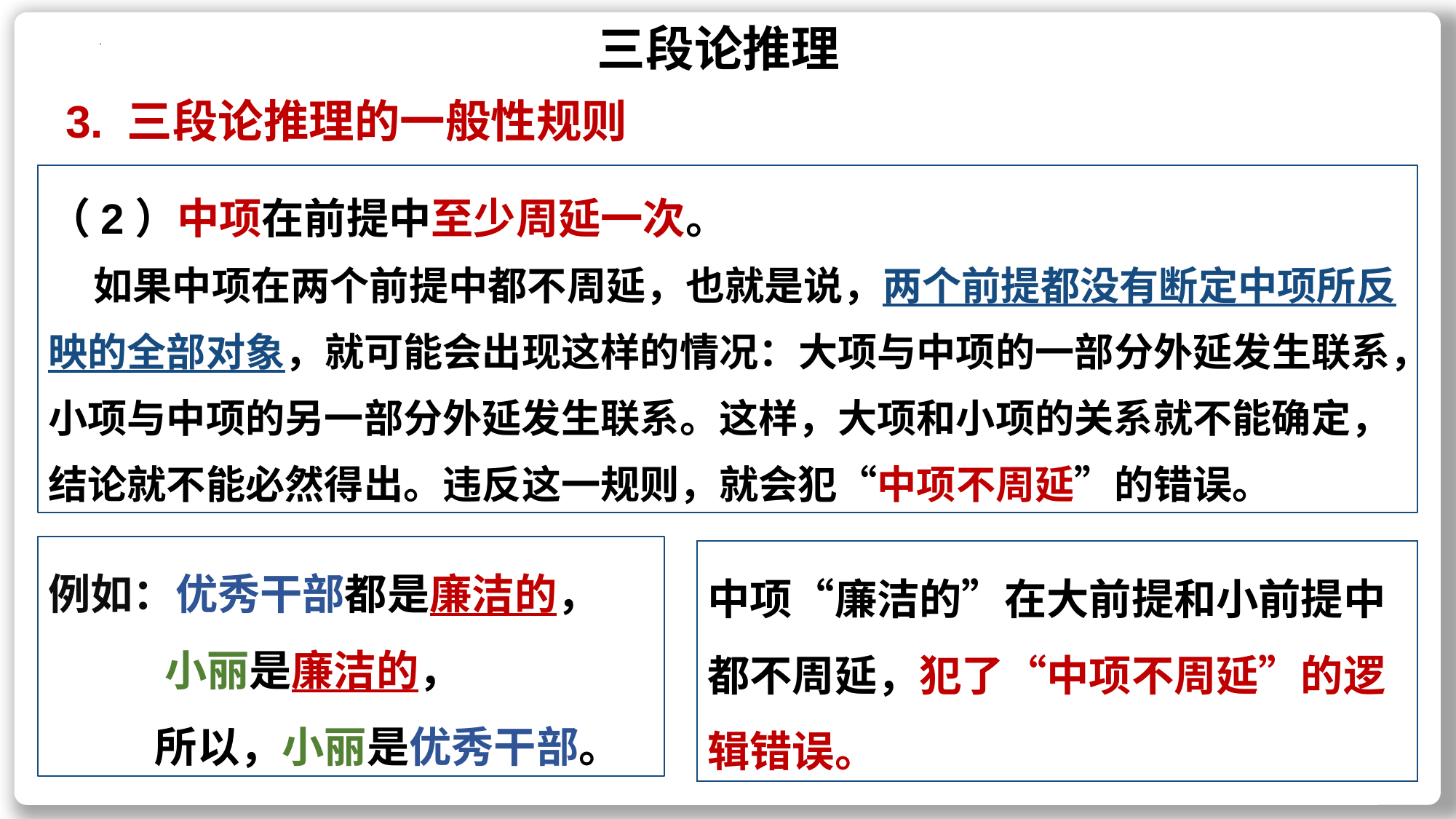

三段论推理
3. 三段论推理的一般性规则
（2）中项在前提中至少周延一次。
    如果中项在两个前提中都不周延，也就是说，两个前提都没有断定中项所反映的全部对象，就可能会出现这样的情况：大项与中项的一部分外延发生联系，小项与中项的另一部分外延发生联系。这样，大项和小项的关系就不能确定，结论就不能必然得出。违反这一规则，就会犯“中项不周延”的错误。
例如：优秀干部都是廉洁的，
           小丽是廉洁的，
          所以，小丽是优秀干部。
中项“廉洁的”在大前提和小前提中都不周延，犯了“中项不周延”的逻辑错误。